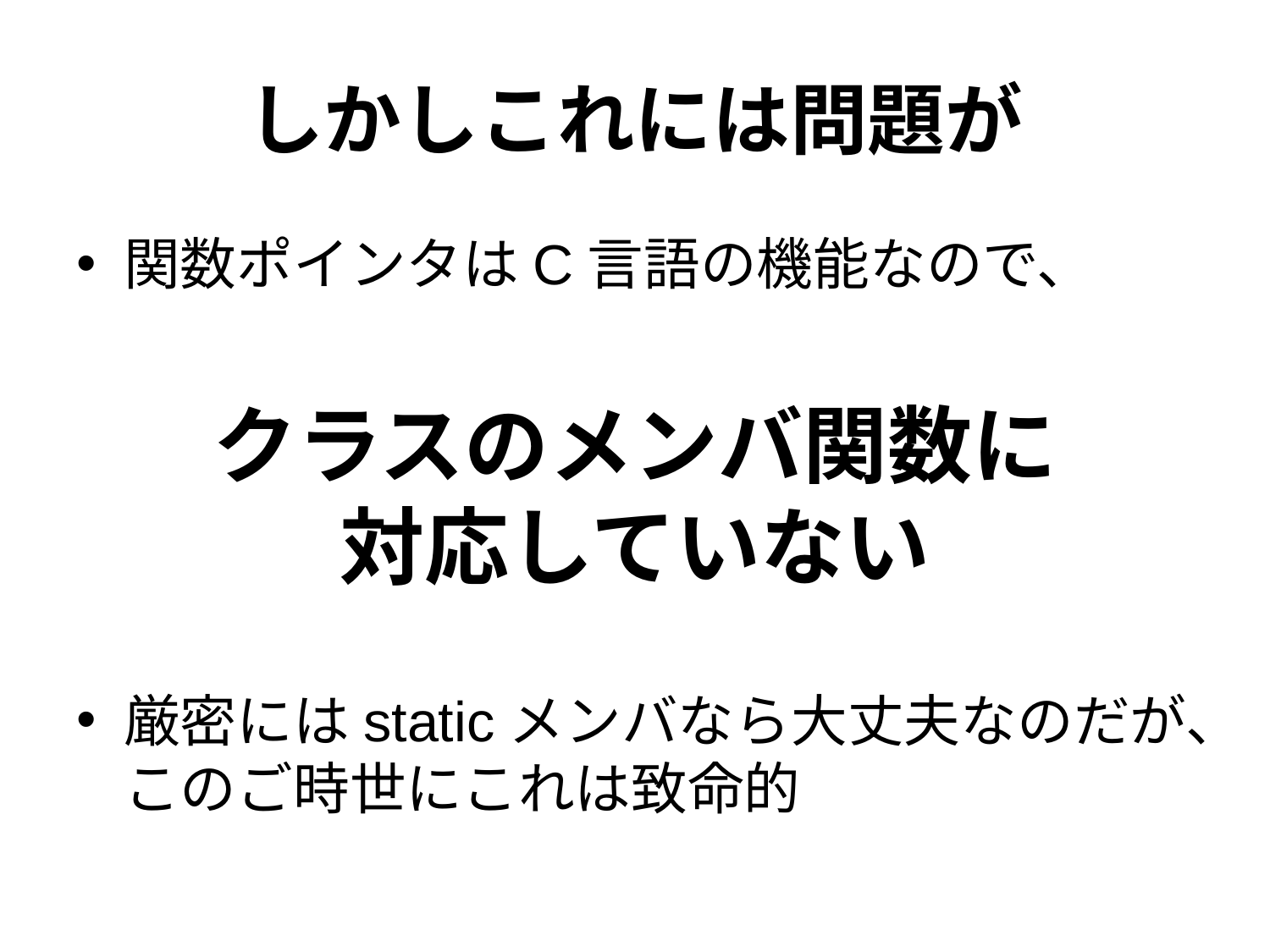

# しかしこれには問題が
関数ポインタはC言語の機能なので、

クラスのメンバ関数に
対応していない

厳密にはstaticメンバなら大丈夫なのだが、このご時世にこれは致命的